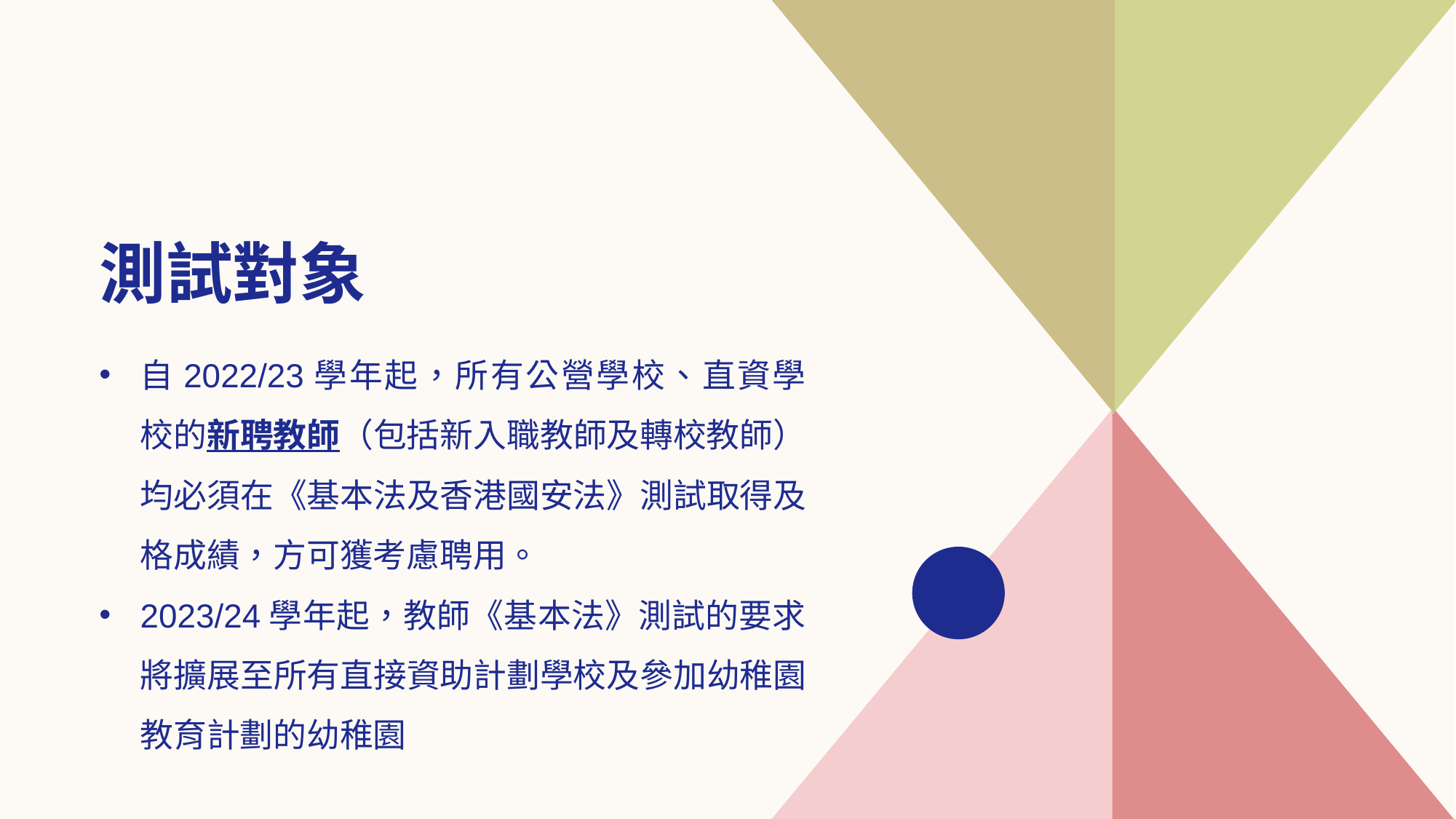

# 測試對象
自2022/23學年起，所有公營學校、直資學校的新聘教師（包括新入職教師及轉校教師）均必須在《基本法及香港國安法》測試取得及格成績，方可獲考慮聘用。
2023/24學年起，教師《基本法》測試的要求將擴展至所有直接資助計劃學校及參加幼稚園教育計劃的幼稚園